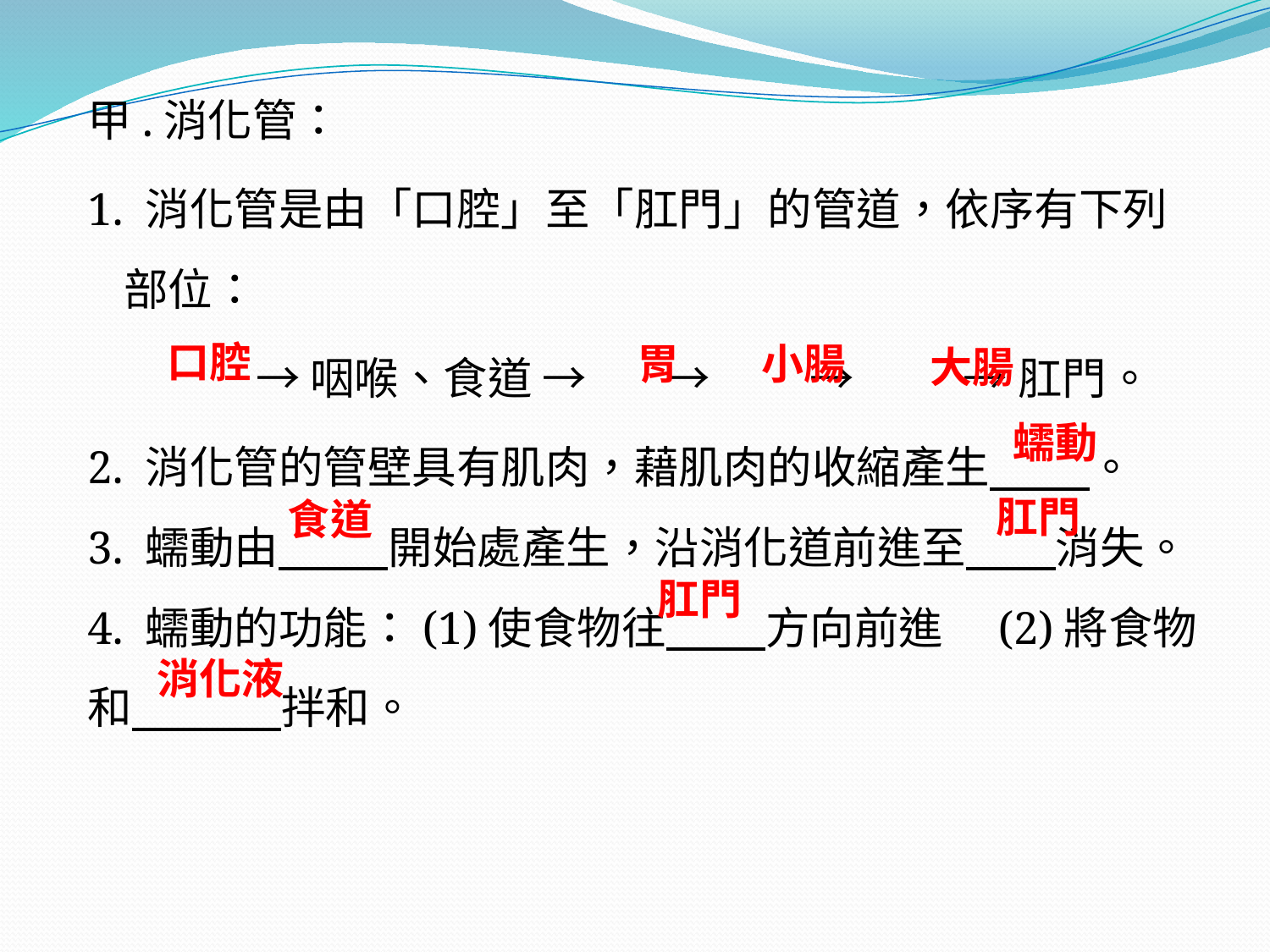

甲.消化管：
1. 消化管是由「口腔」至「肛門」的管道，依序有下列部位：
　　        → 咽喉、食道 →        →          →           → 肛門。
2. 消化管的管壁具有肌肉，藉肌肉的收縮產生          。
3. 蠕動由           開始處產生，沿消化道前進至         消失。
4. 蠕動的功能：(1)使食物往          方向前進　(2)將食物和               拌和。

口腔
胃
小腸
大腸
蠕動
肛門
食道
肛門
消化液